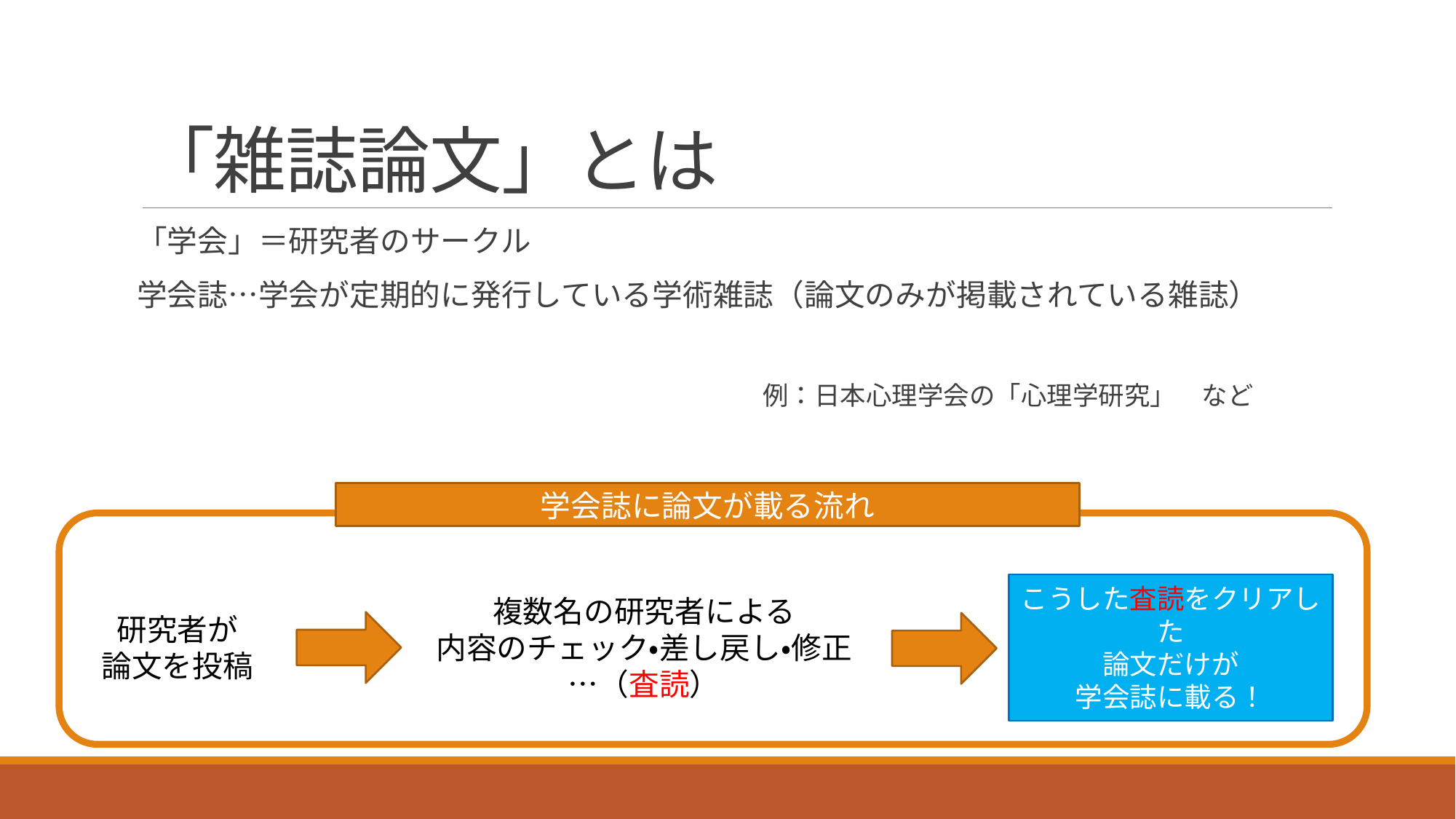

# 「雑誌論文」とは
「学会」＝研究者のサークル
学会誌…学会が定期的に発行している学術雑誌（論文のみが掲載されている雑誌）

　　 　　　　　　　　　　　　　　　　　　　　　　例：日本心理学会の「心理学研究」　など

学会誌に論文が載る流れ

こうした査読をクリアした
論文だけが
学会誌に載る！
複数名の研究者による
内容のチェック・差し戻し・修正…（査読）
研究者が
論文を投稿